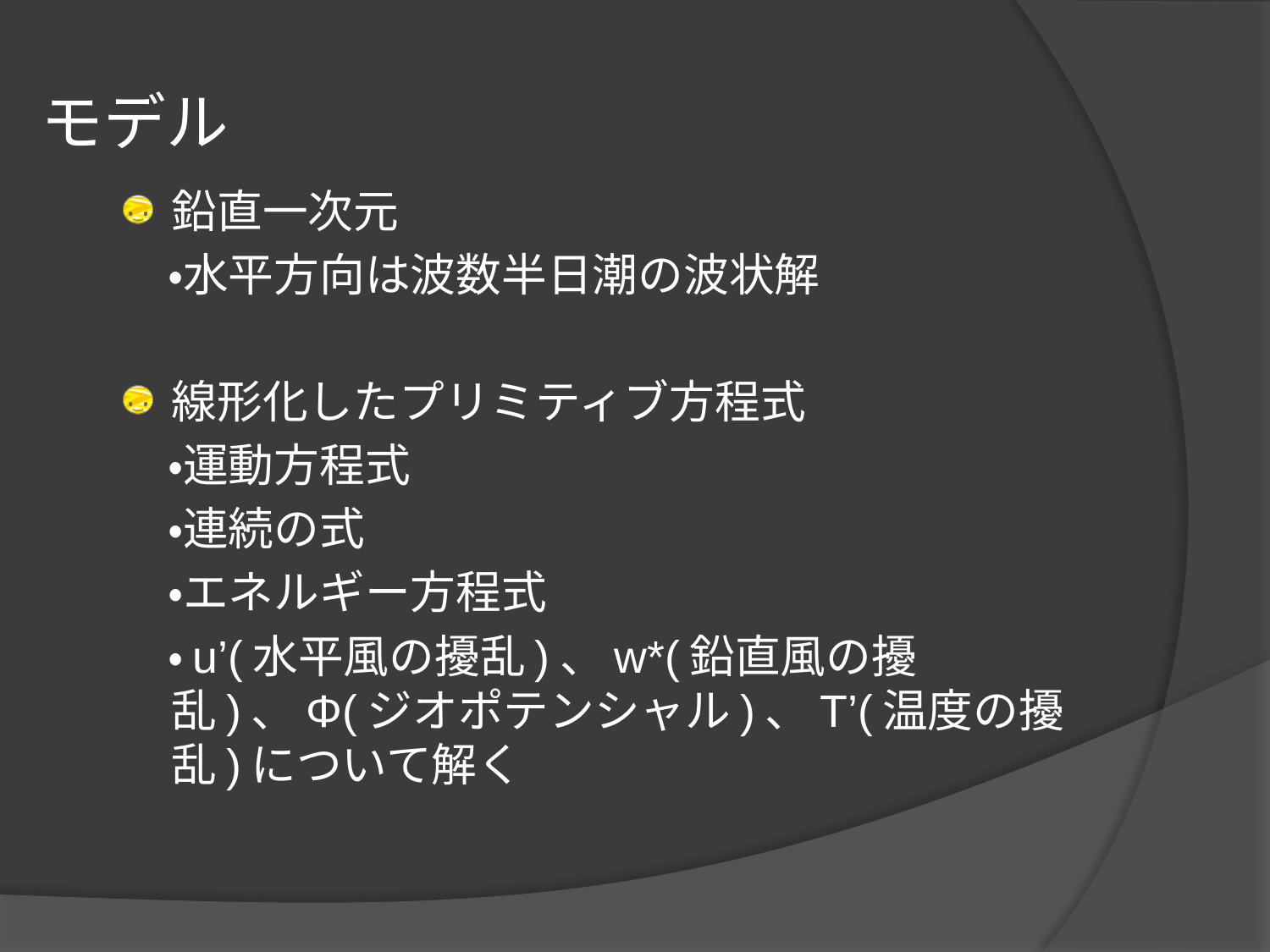

# モデル
鉛直一次元
　・水平方向は波数半日潮の波状解

線形化したプリミティブ方程式
　・運動方程式
　・連続の式
　・エネルギー方程式
　・u’(水平風の擾乱)、w*(鉛直風の擾乱)、Φ(ジオポテンシャル)、T’(温度の擾乱)について解く